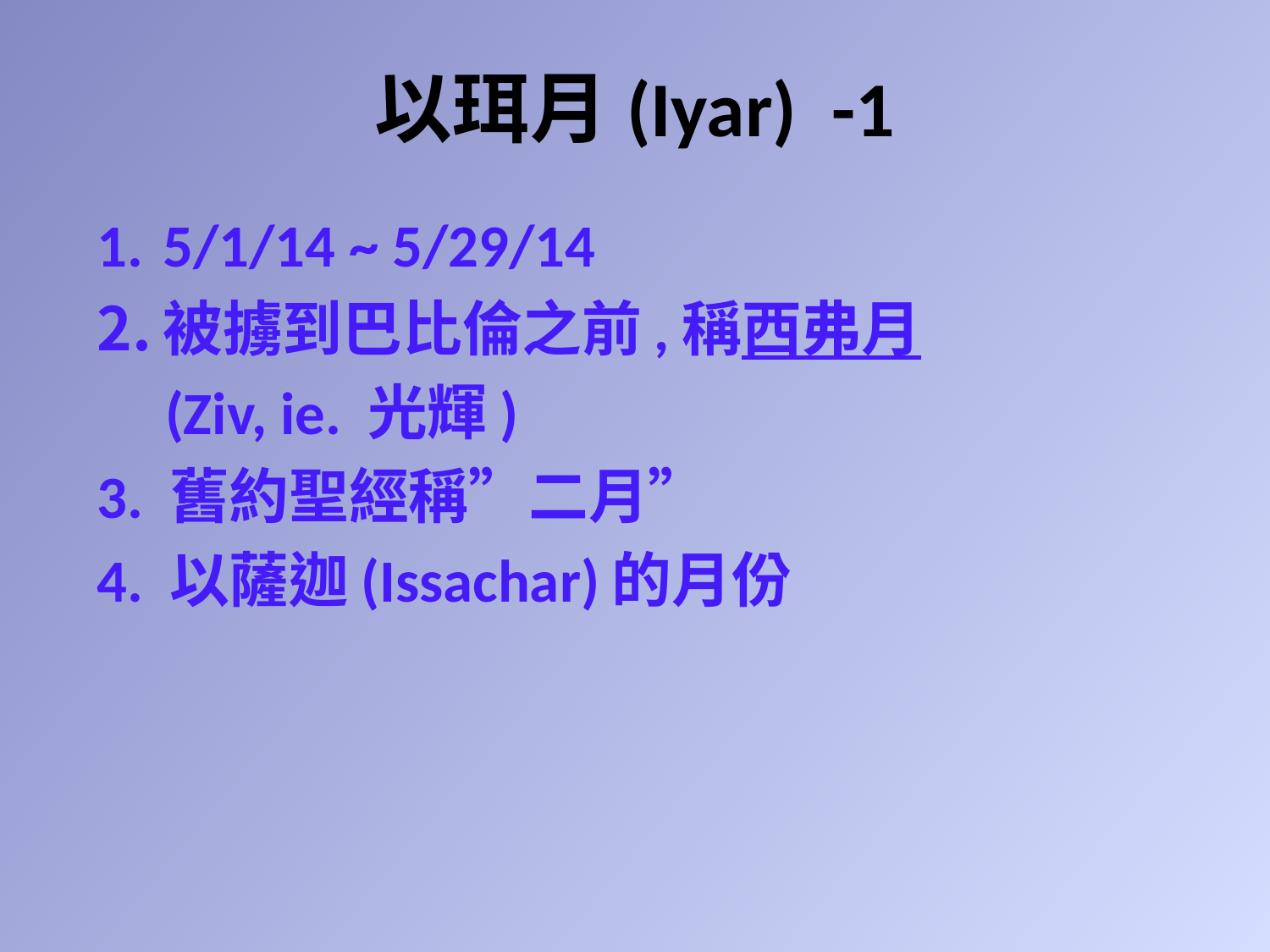

# 以珥月(Iyar)  -1
5/1/14 ~ 5/29/14
被擄到巴比倫之前,稱西弗月
     (Ziv, ie. 光輝)
3. 舊約聖經稱”二月”
4. 以薩迦(Issachar)的月份